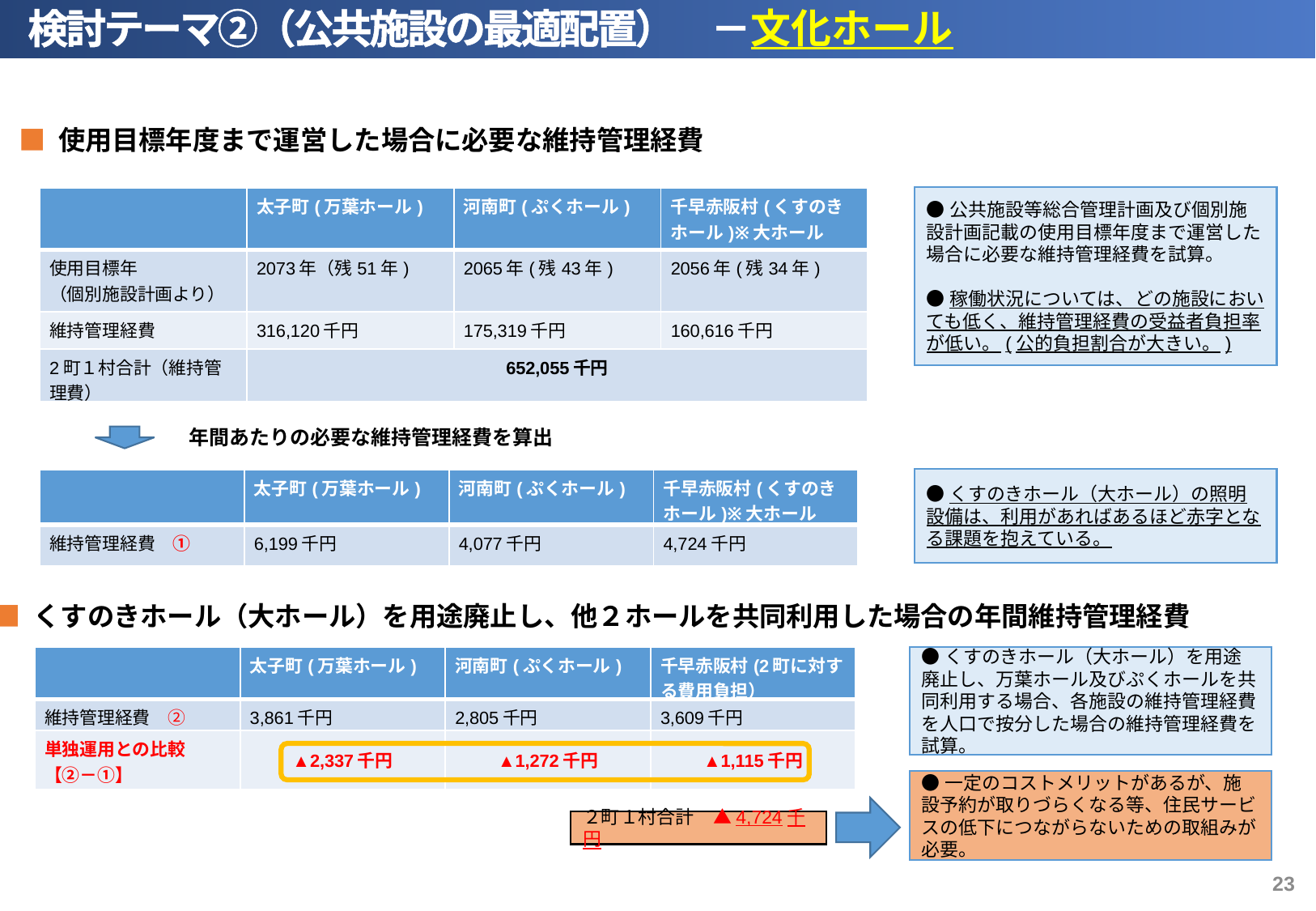

検討テーマ②（公共施設の最適配置）　－文化ホール

■ 使用目標年度まで運営した場合に必要な維持管理経費
●公共施設等総合管理計画及び個別施設計画記載の使用目標年度まで運営した場合に必要な維持管理経費を試算。

●稼働状況については、どの施設においても低く、維持管理経費の受益者負担率が低い。(公的負担割合が大きい。)
|  | 太子町(万葉ホール) | 河南町(ぷくホール) | 千早赤阪村(くすのき ホール)※大ホール |
| --- | --- | --- | --- |
| 使用目標年 （個別施設計画より） | 2073年（残51年) | 2065年(残43年) | 2056年(残34年) |
| 維持管理経費 | 316,120千円 | 175,319千円 | 160,616千円 |
| 2町１村合計（維持管理費） | 652,055千円 |  |  |
年間あたりの必要な維持管理経費を算出

●くすのきホール（大ホール）の照明設備は、利用があればあるほど赤字となる課題を抱えている。
|  | 太子町(万葉ホール) | 河南町(ぷくホール) | 千早赤阪村(くすのき ホール)※大ホール |
| --- | --- | --- | --- |
| 維持管理経費　① | 6,199千円 | 4,077千円 | 4,724千円 |
■ くすのきホール（大ホール）を用途廃止し、他２ホールを共同利用した場合の年間維持管理経費
|  | 太子町(万葉ホール) | 河南町(ぷくホール) | 千早赤阪村(2町に対する費用負担） |
| --- | --- | --- | --- |
| 維持管理経費　➁ | 3,861千円 | 2,805千円 | 3,609千円 |
| 単独運用との比較 【➁－①】 | ▲2,337千円 | ▲1,272千円 | ▲1,115千円 |
●くすのきホール（大ホール）を用途廃止し、万葉ホール及びぷくホールを共同利用する場合、各施設の維持管理経費を人口で按分した場合の維持管理経費を試算。

●一定のコストメリットがあるが、施設予約が取りづらくなる等、住民サービスの低下につながらないための取組みが必要。

２町１村合計　▲4,724千円
23